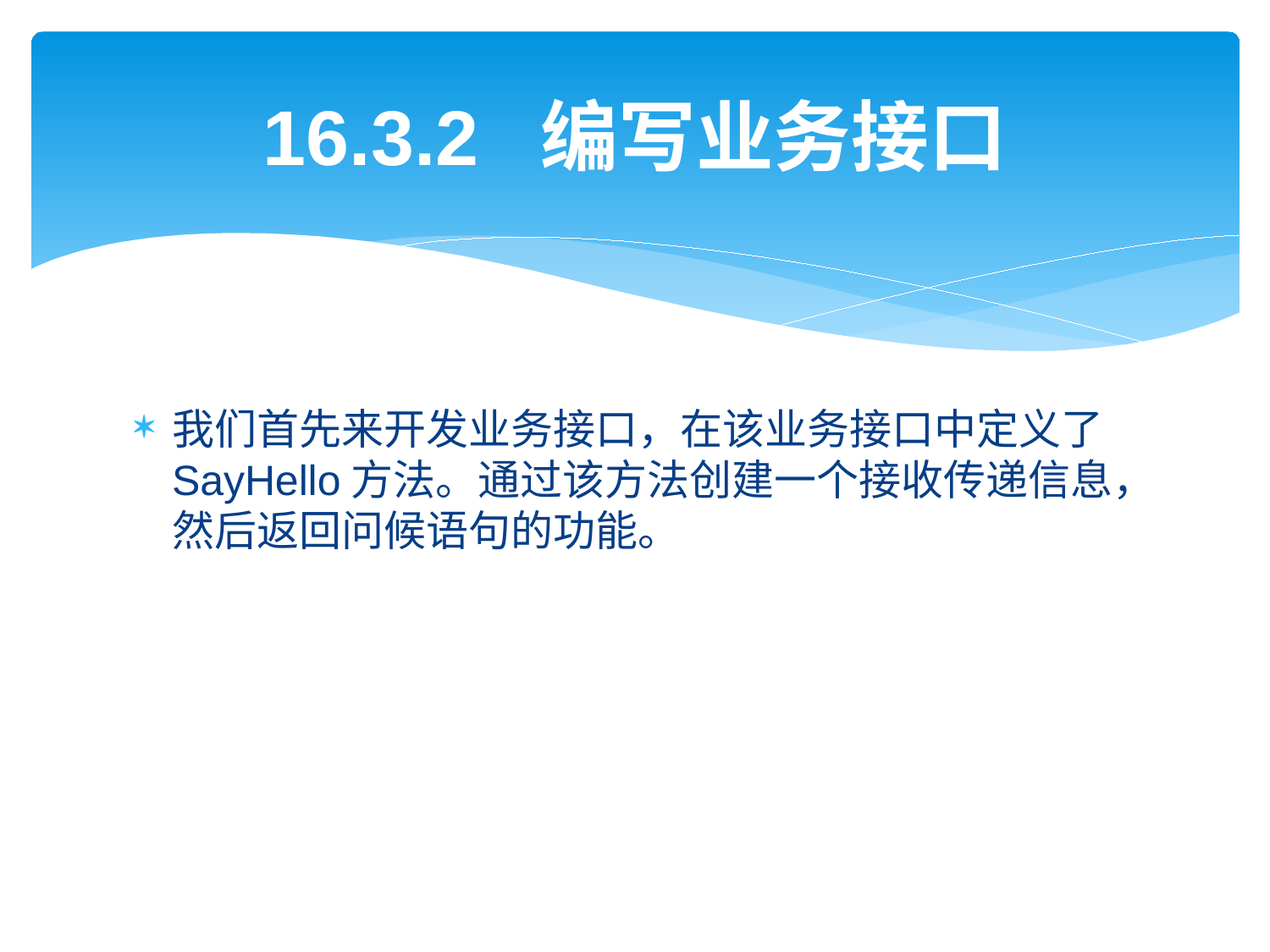

# 16.3.2  编写业务接口
我们首先来开发业务接口，在该业务接口中定义了SayHello方法。通过该方法创建一个接收传递信息，然后返回问候语句的功能。